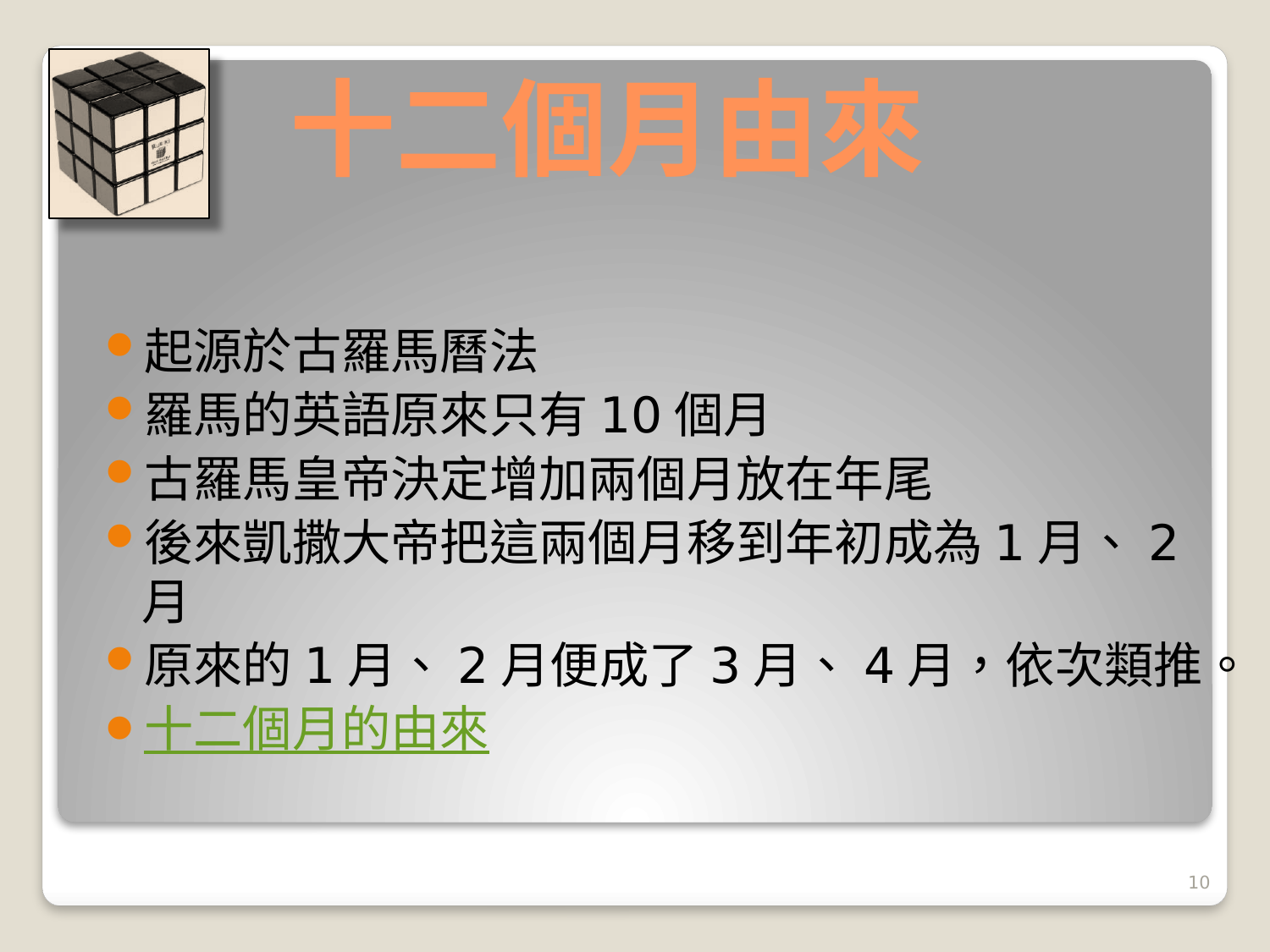

# 十二個月由來
起源於古羅馬曆法
羅馬的英語原來只有10個月
古羅馬皇帝決定增加兩個月放在年尾
後來凱撒大帝把這兩個月移到年初成為1月、2月
原來的1月、2月便成了3月、4月，依次類推。
十二個月的由來
10